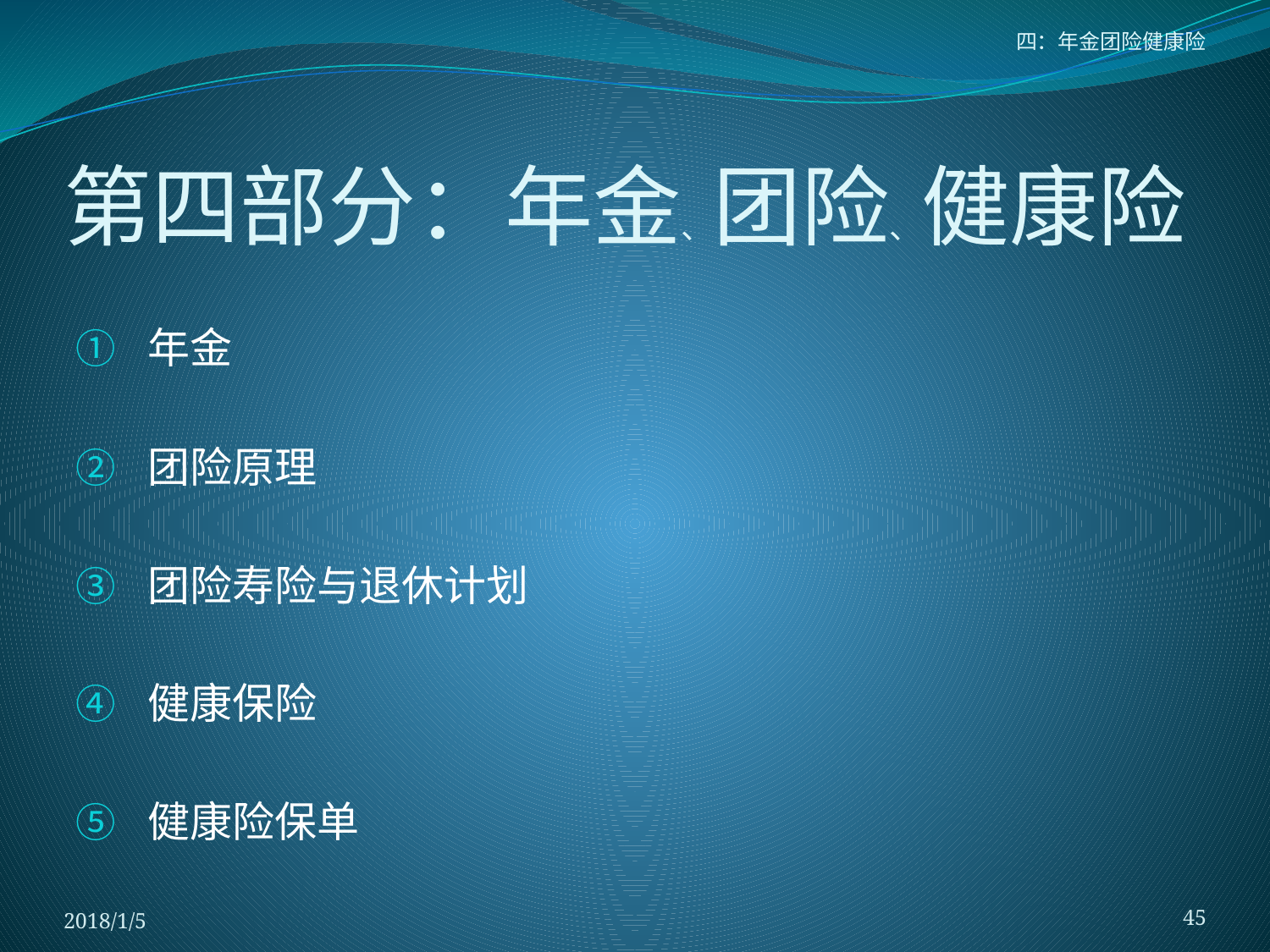

# 四：年金团险健康险
第四部分：年金、团险、健康险

年金

团险原理

团险寿险与退休计划

健康保险

健康险保单

2018/1/5
45